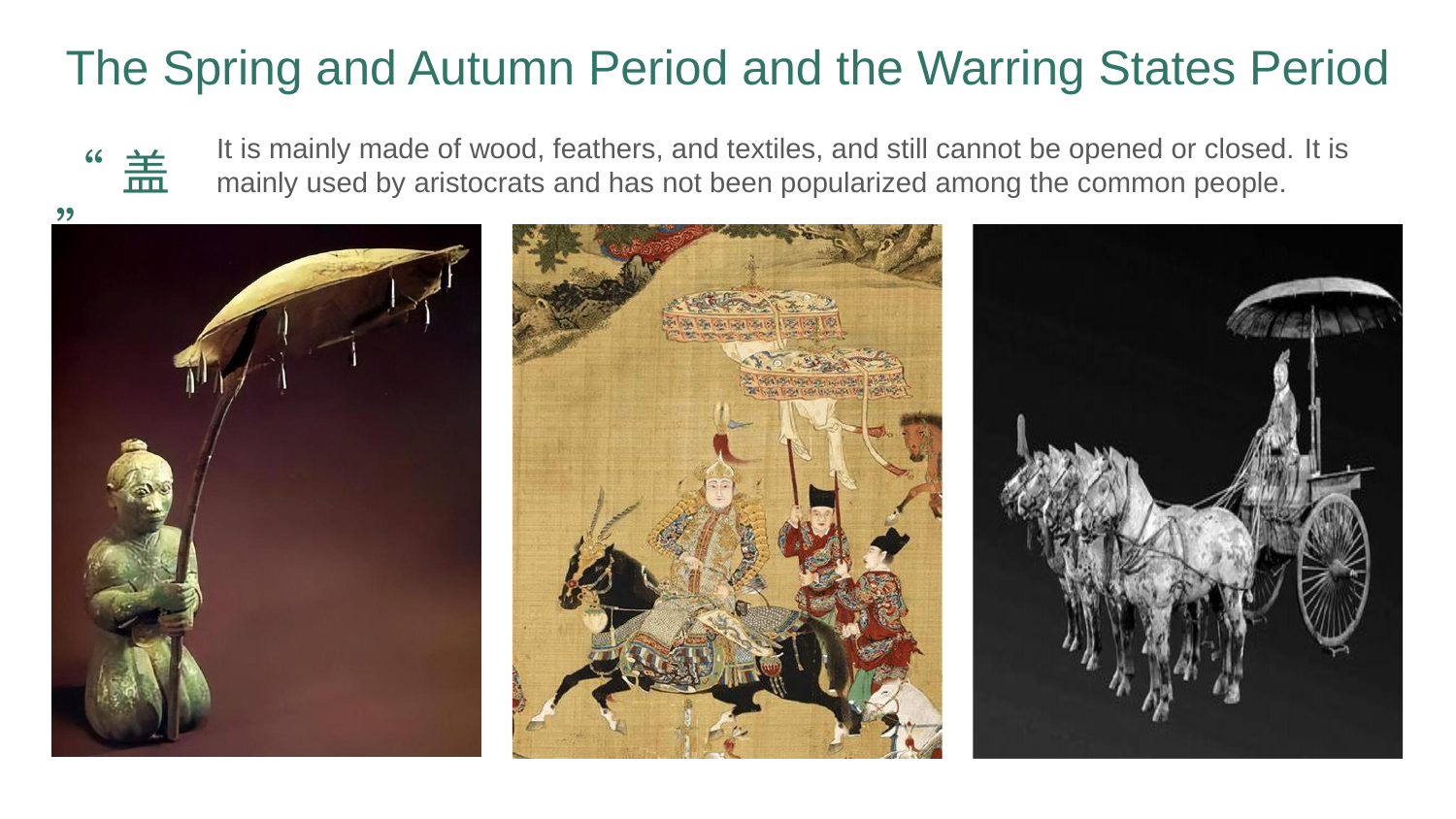

The Spring and Autumn Period and the Warring States Period
It is mainly made of wood, feathers, and textiles, and still cannot be opened or closed. It is mainly used by aristocrats and has not been popularized among the common people.
“盖”